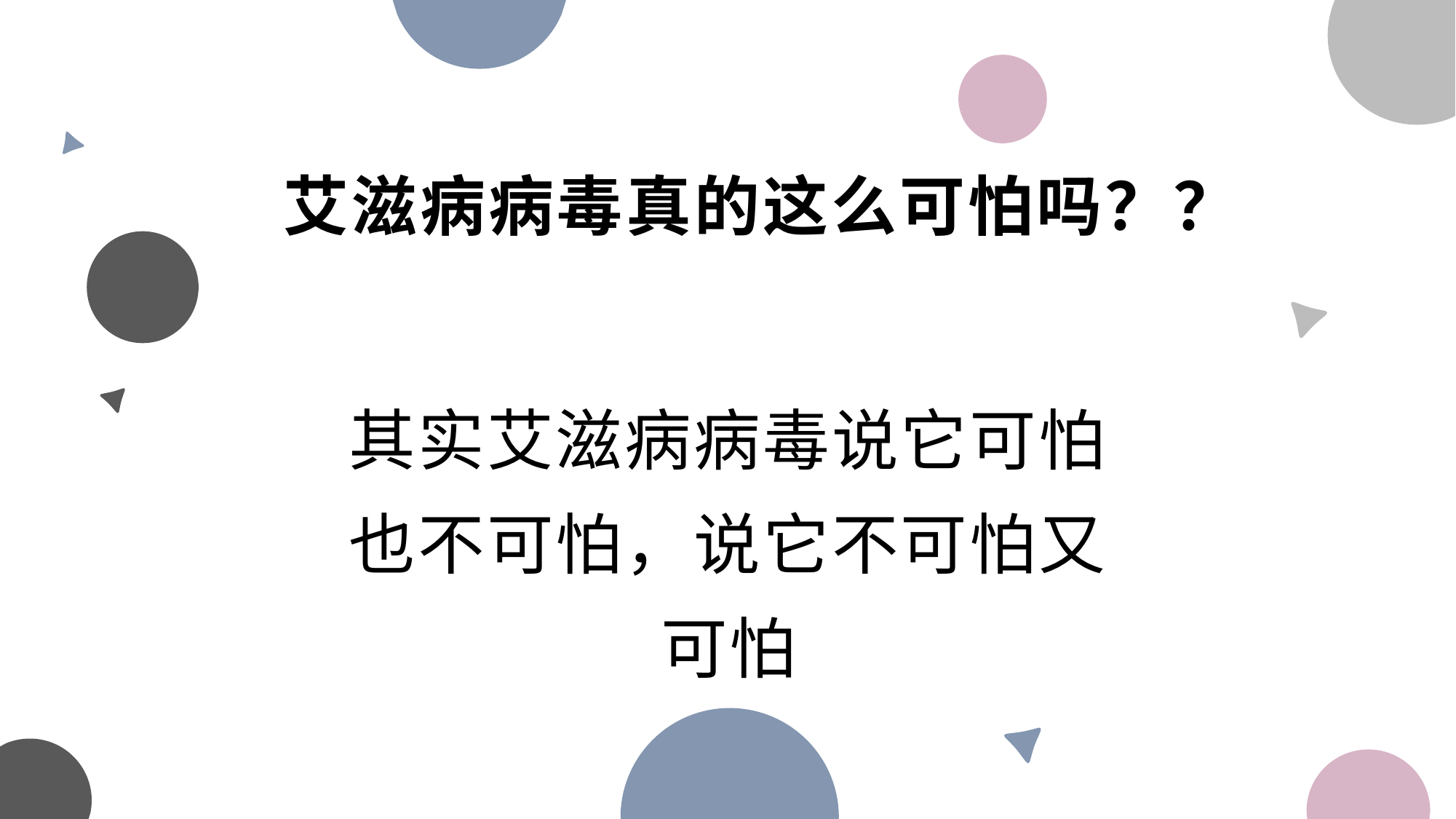

# 艾滋病病毒真的这么可怕吗？？
其实艾滋病病毒说它可怕也不可怕，说它不可怕又可怕